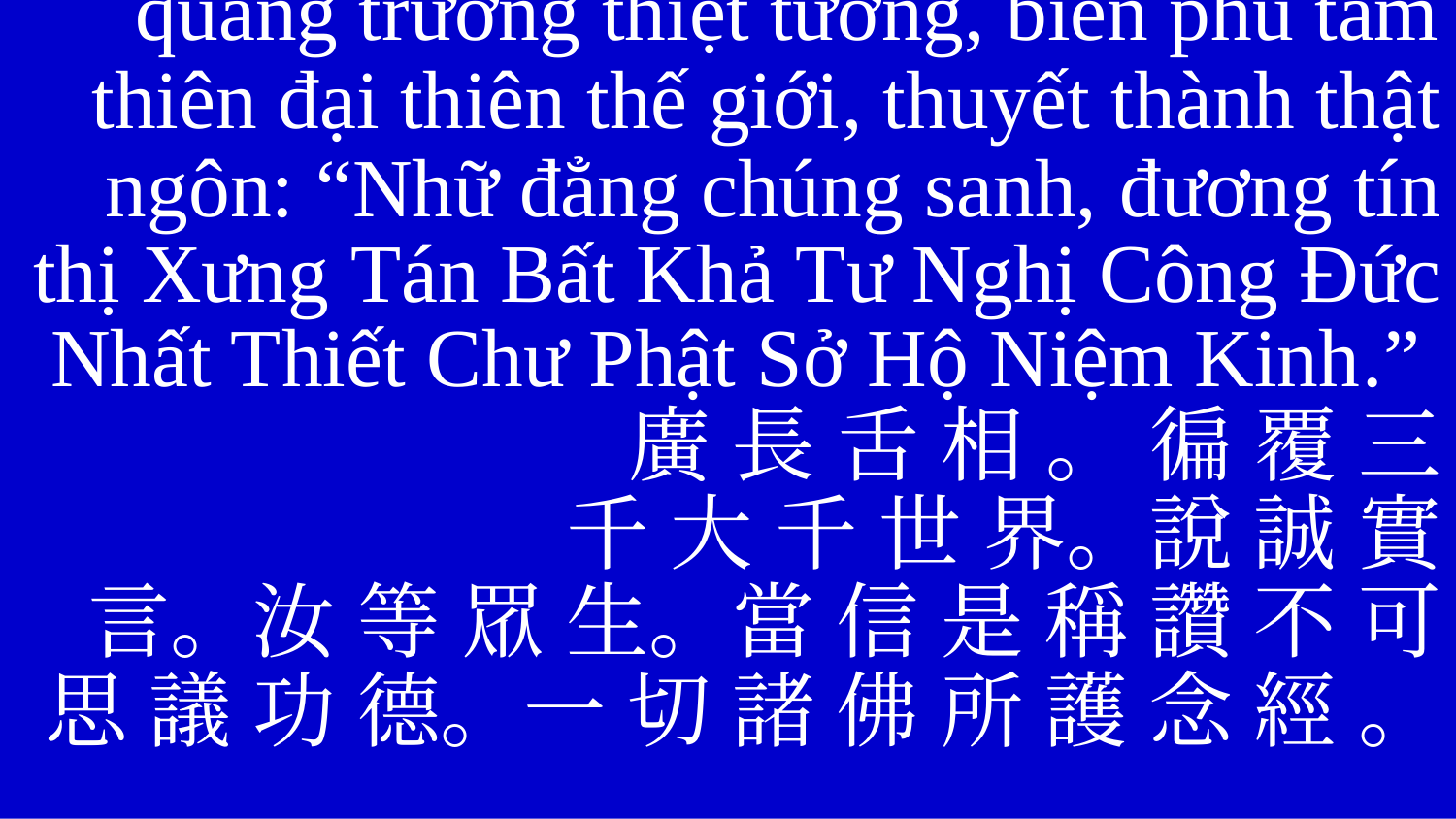

quảng trường thiệt tướng, biến phú tam
thiên đại thiên thế giới, thuyết thành thật
ngôn: “Nhữ đẳng chúng sanh, đương tín thị Xưng Tán Bất Khả Tư Nghị Công Đức Nhất Thiết Chư Phật Sở Hộ Niệm Kinh.”
廣 長 舌 相 。 徧 覆 三
千 大 千 世 界。說 誠 實
言。汝 等 眾 生。當 信 是 稱 讚 不 可
思 議 功 德。一 切 諸 佛 所 護 念 經 。